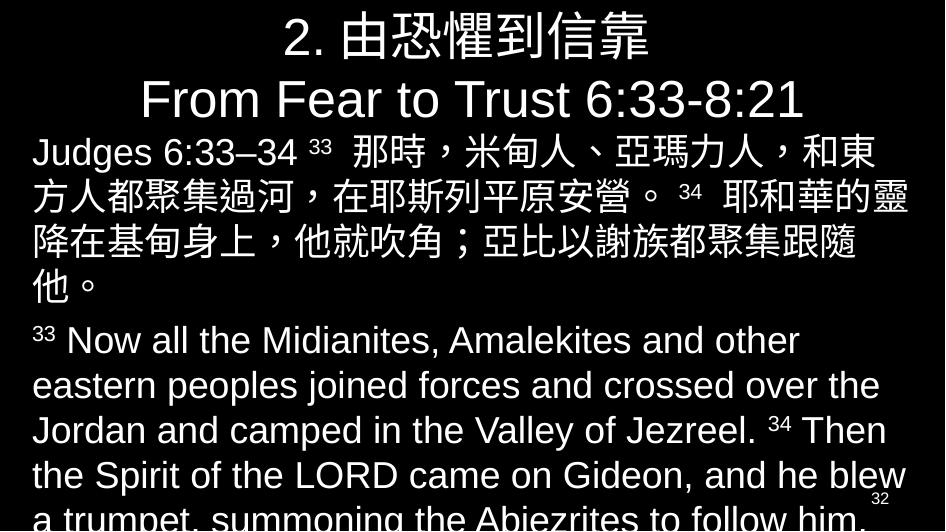

# 2.由恐懼到信靠 From Fear to Trust 6:33-8:21
Judges 6:33–34 33 那時，米甸人、亞瑪力人，和東方人都聚集過河，在耶斯列平原安營。34 耶和華的靈降在基甸身上，他就吹角；亞比以謝族都聚集跟隨他。
33 Now all the Midianites, Amalekites and other eastern peoples joined forces and crossed over the Jordan and camped in the Valley of Jezreel. 34 Then the Spirit of the Lord came on Gideon, and he blew a trumpet, summoning the Abiezrites to follow him.

32